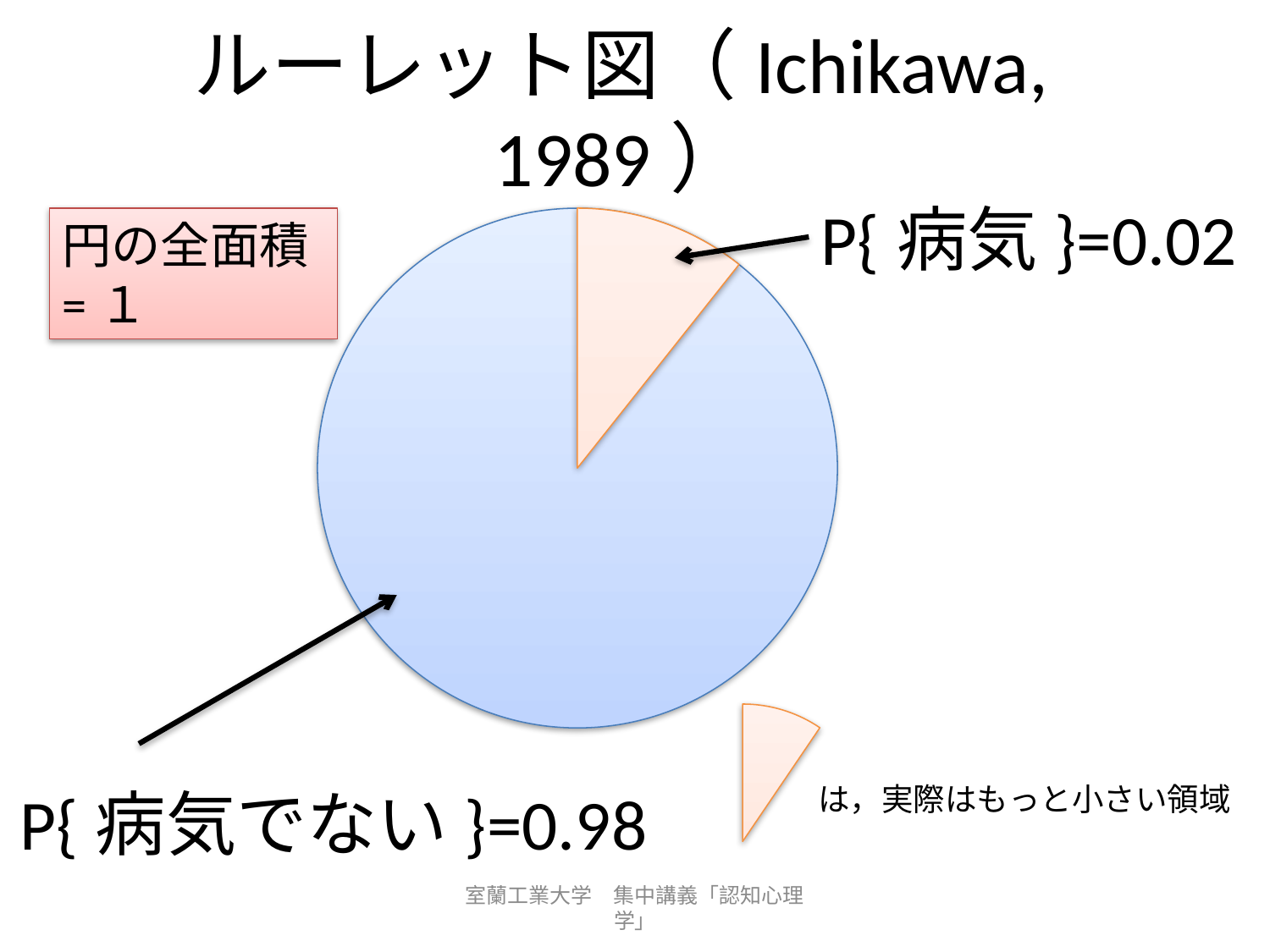

# ルーレット図（Ichikawa, 1989）
P{病気}=0.02
円の全面積
=１

P{病気でない}=0.98
は，実際はもっと小さい領域
室蘭工業大学　集中講義「認知心理学」